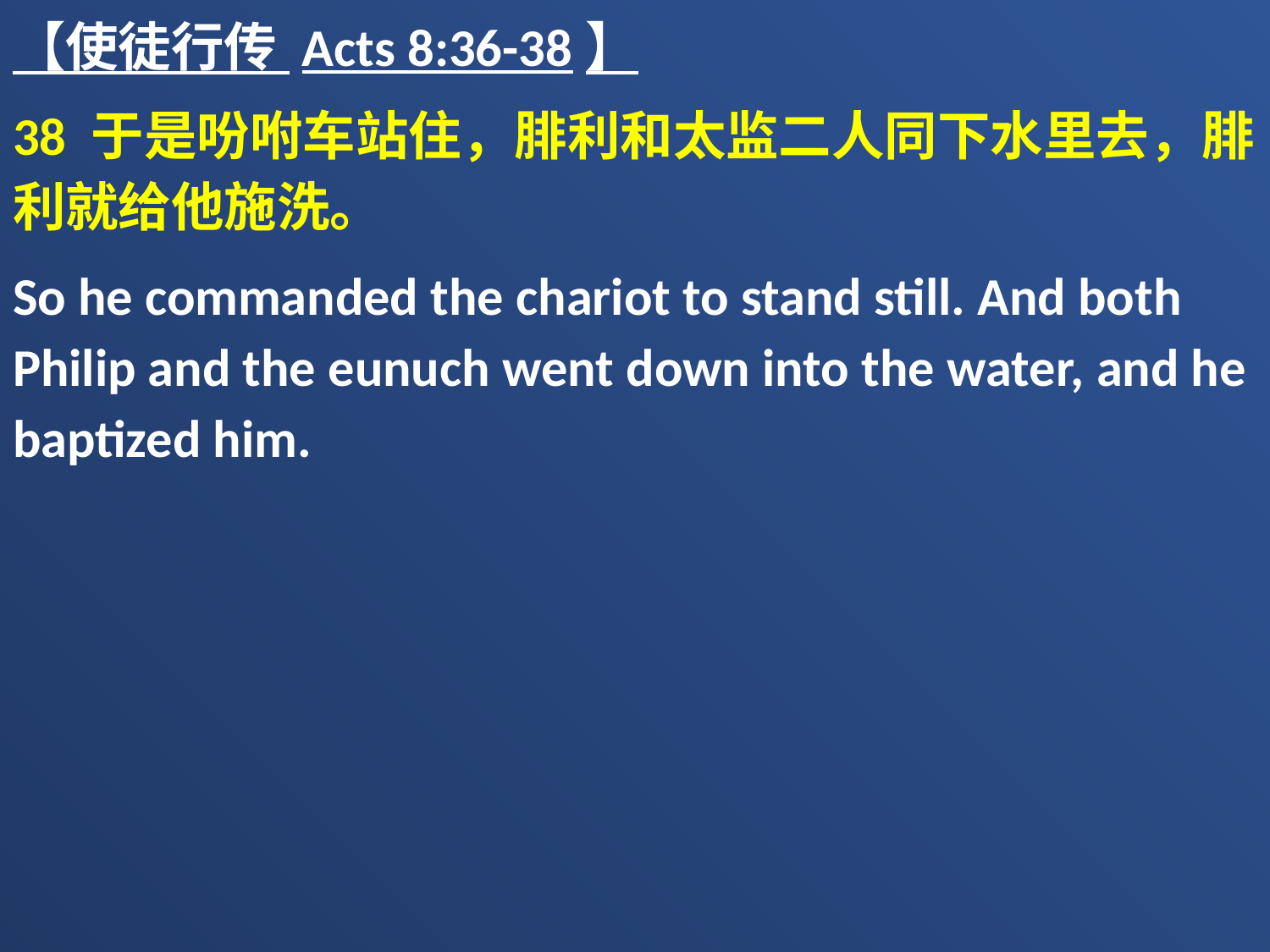

【使徒行传 Acts 8:36-38】
38 于是吩咐车站住，腓利和太监二人同下水里去，腓利就给他施洗。
So he commanded the chariot to stand still. And both Philip and the eunuch went down into the water, and he baptized him.